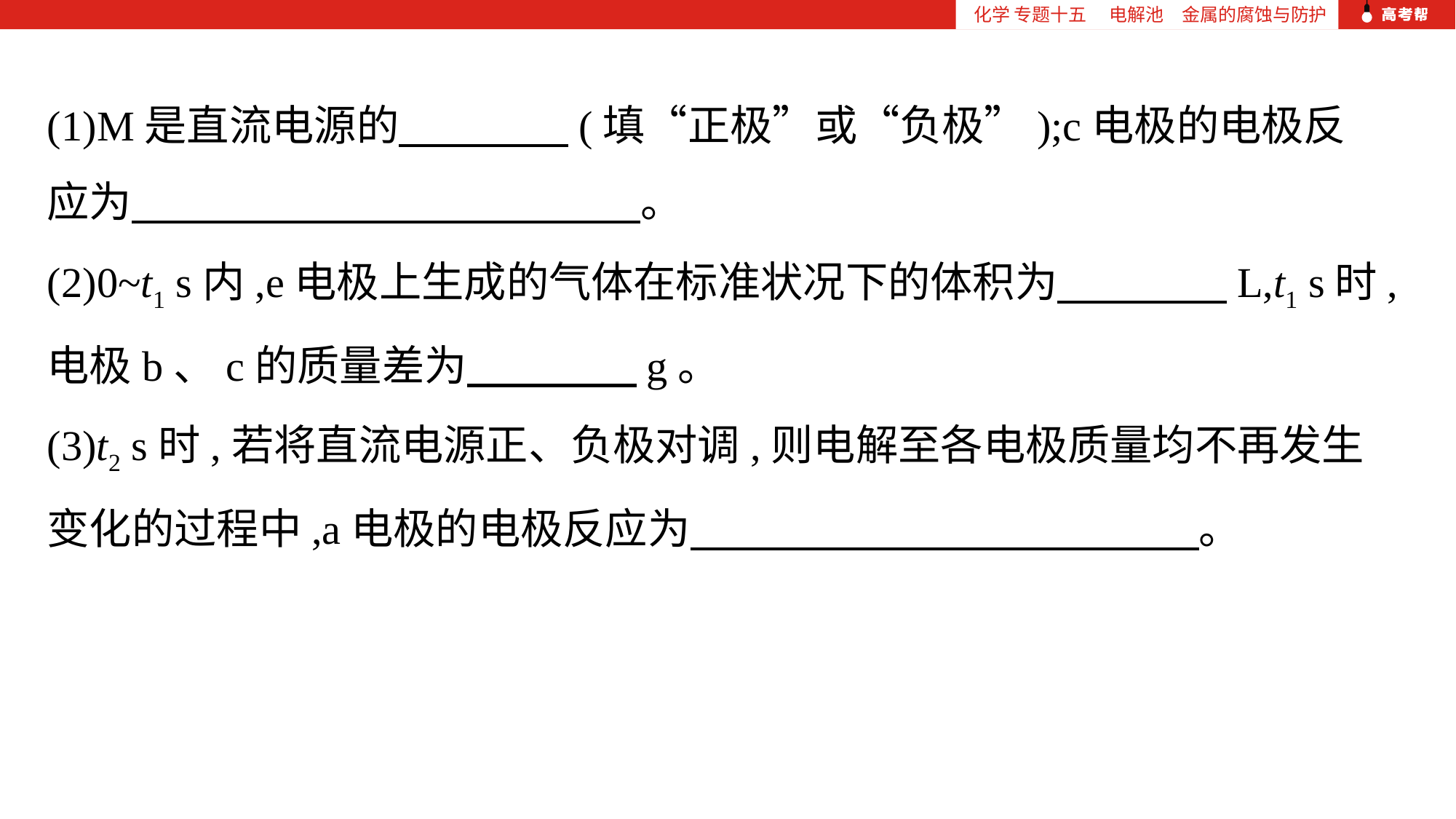

化学 专题十五 　电解池　金属的腐蚀与防护
(1)M是直流电源的　　　　(填“正极”或“负极”);c电极的电极反应为　　　　　　　　　　　　。
(2)0~t1 s内,e电极上生成的气体在标准状况下的体积为　　　　L,t1 s时,电极b、c的质量差为　　　　g。
(3)t2 s时,若将直流电源正、负极对调,则电解至各电极质量均不再发生变化的过程中,a电极的电极反应为　　　　　　　　　　　　。